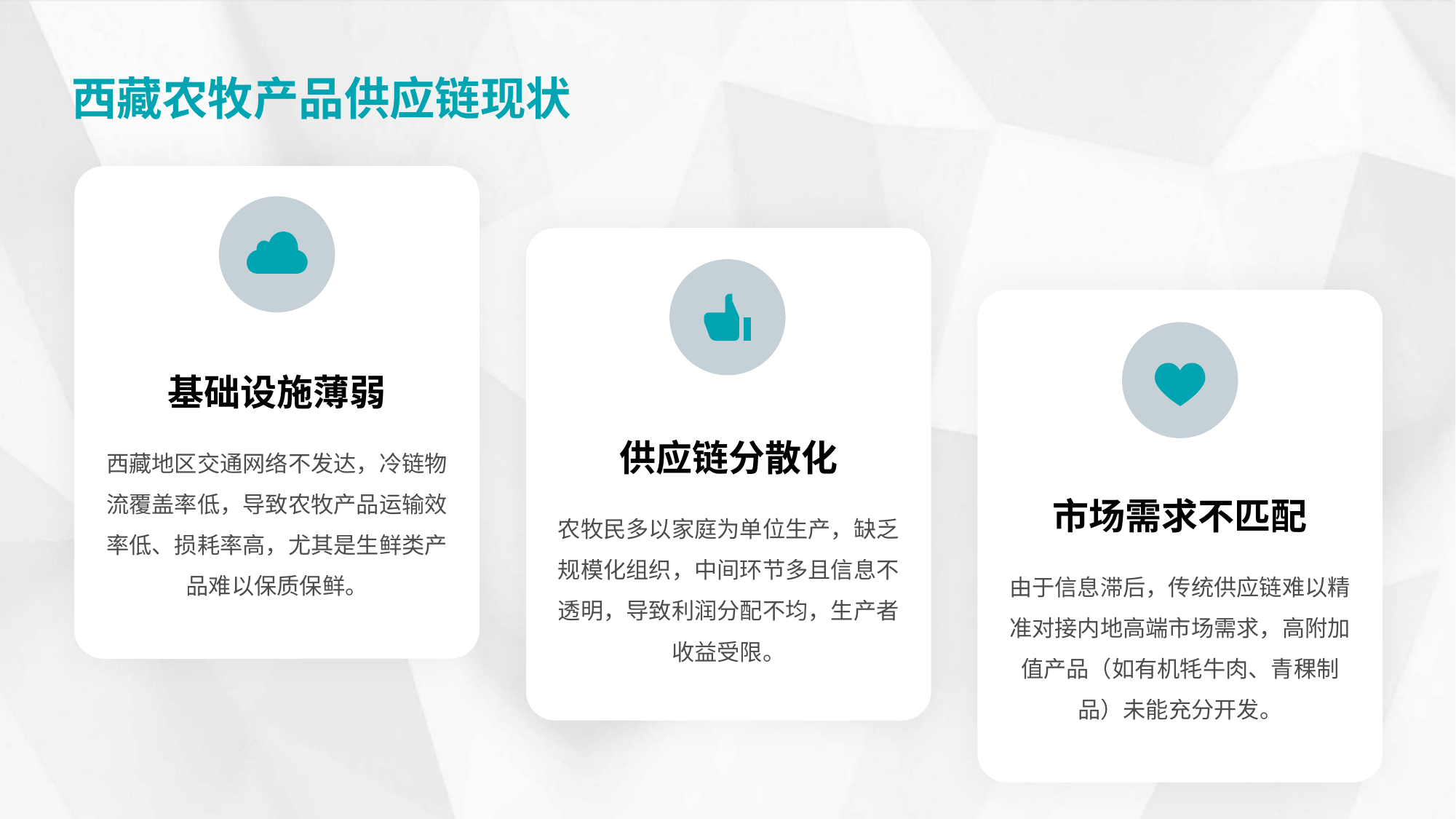

西藏农牧产品供应链现状

基础设施薄弱

供应链分散化
西藏地区交通网络不发达，冷链物流覆盖率低，导致农牧产品运输效率低、损耗率高，尤其是生鲜类产品难以保质保鲜。
市场需求不匹配
农牧民多以家庭为单位生产，缺乏规模化组织，中间环节多且信息不透明，导致利润分配不均，生产者收益受限。
由于信息滞后，传统供应链难以精准对接内地高端市场需求，高附加值产品（如有机牦牛肉、青稞制品）未能充分开发。